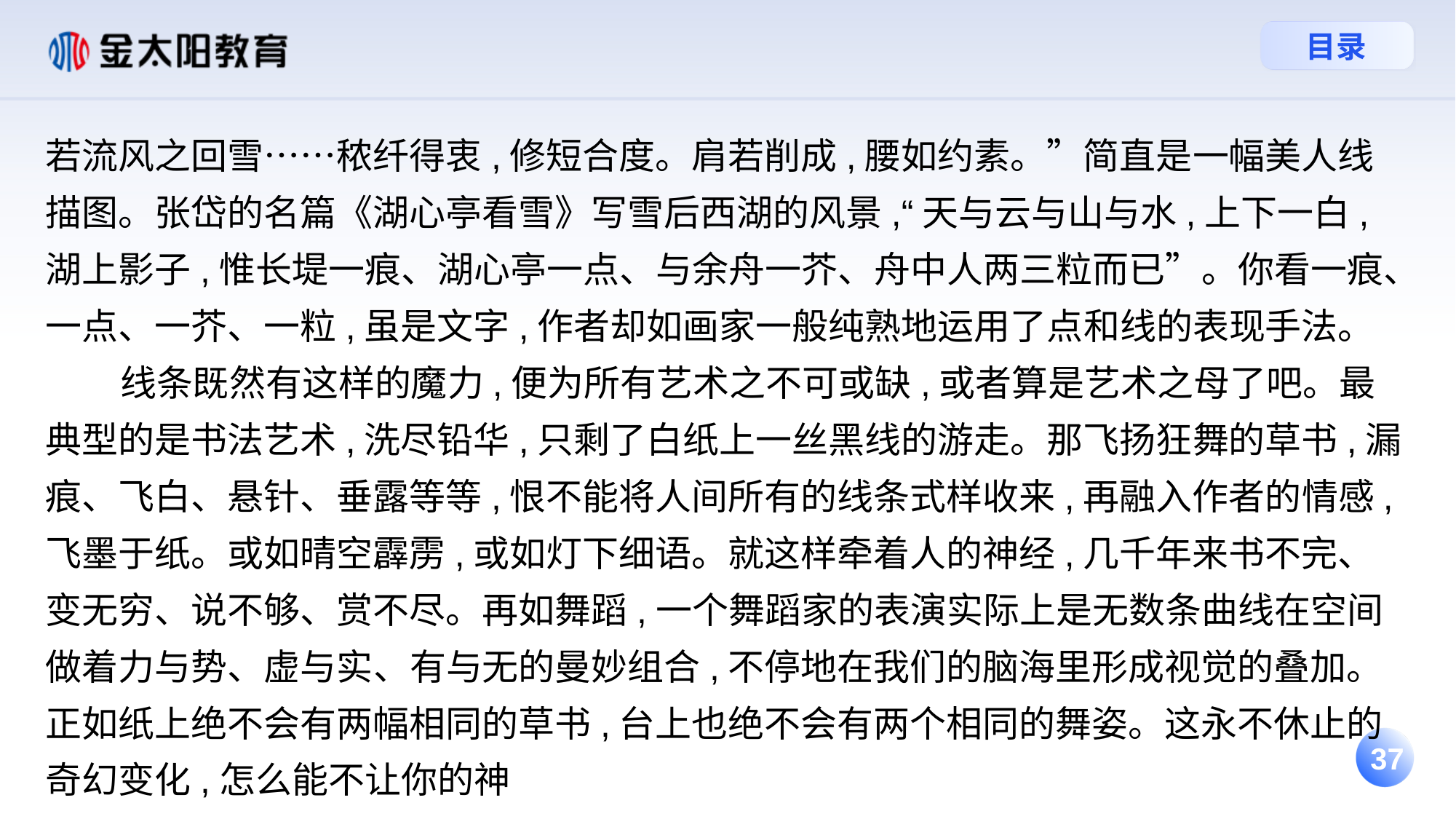

若流风之回雪……秾纤得衷,修短合度。肩若削成,腰如约素。”简直是一幅美人线描图。张岱的名篇《湖心亭看雪》写雪后西湖的风景,“天与云与山与水,上下一白,湖上影子,惟长堤一痕、湖心亭一点、与余舟一芥、舟中人两三粒而已”。你看一痕、一点、一芥、一粒,虽是文字,作者却如画家一般纯熟地运用了点和线的表现手法。
        线条既然有这样的魔力,便为所有艺术之不可或缺,或者算是艺术之母了吧。最典型的是书法艺术,洗尽铅华,只剩了白纸上一丝黑线的游走。那飞扬狂舞的草书,漏痕、飞白、悬针、垂露等等,恨不能将人间所有的线条式样收来,再融入作者的情感,飞墨于纸。或如晴空霹雳,或如灯下细语。就这样牵着人的神经,几千年来书不完、变无穷、说不够、赏不尽。再如舞蹈,一个舞蹈家的表演实际上是无数条曲线在空间做着力与势、虚与实、有与无的曼妙组合,不停地在我们的脑海里形成视觉的叠加。正如纸上绝不会有两幅相同的草书,台上也绝不会有两个相同的舞姿。这永不休止的奇幻变化,怎么能不让你的神